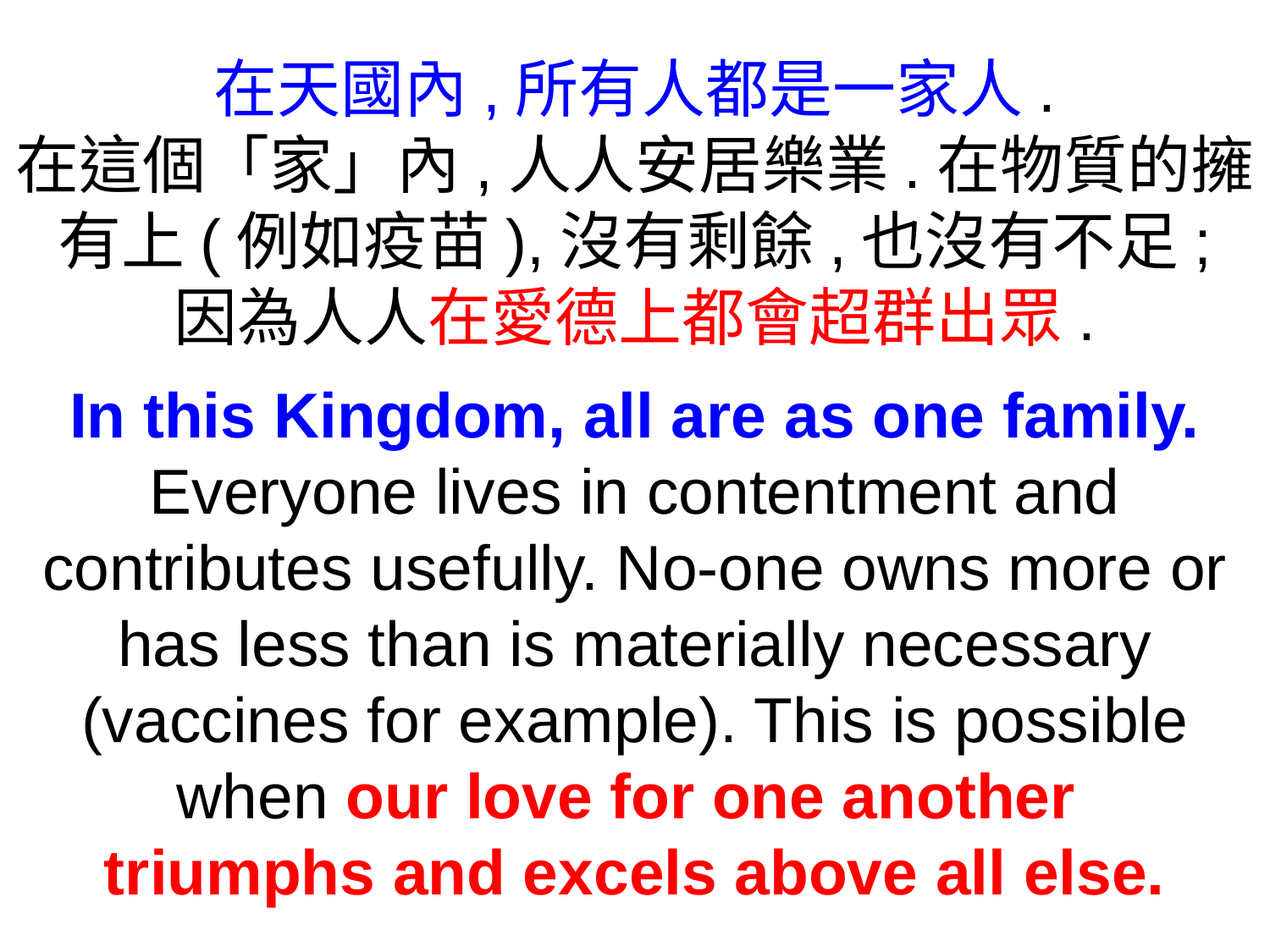

在天國內,所有人都是一家人.
在這個「家」內,人人安居樂業.在物質的擁有上(例如疫苗),沒有剩餘,也沒有不足;
因為人人在愛德上都會超群出眾.
In this Kingdom, all are as one family. Everyone lives in contentment and contributes usefully. No-one owns more or has less than is materially necessary (vaccines for example). This is possible when our love for one another
triumphs and excels above all else.